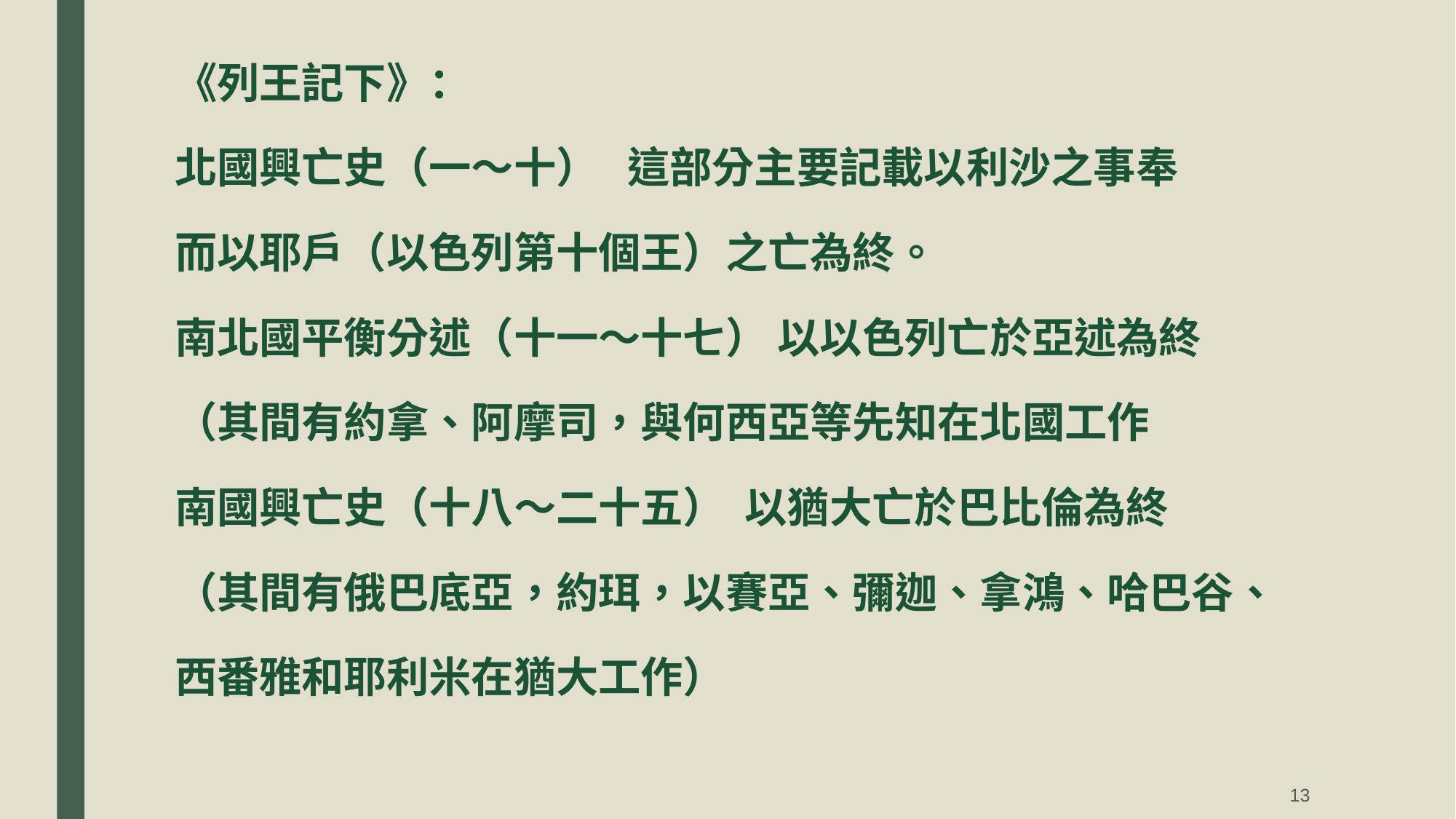

《列王記下》：

北國興亡史（一～十）   這部分主要記載以利沙之事奉

而以耶戶（以色列第十個王）之亡為終。

南北國平衡分述（十一～十七） 以以色列亡於亞述為終

（其間有約拿、阿摩司，與何西亞等先知在北國工作

南國興亡史（十八～二十五）  以猶大亡於巴比倫為終

（其間有俄巴底亞，約珥，以賽亞、彌迦、拿鴻、哈巴谷、

西番雅和耶利米在猶大工作）

13